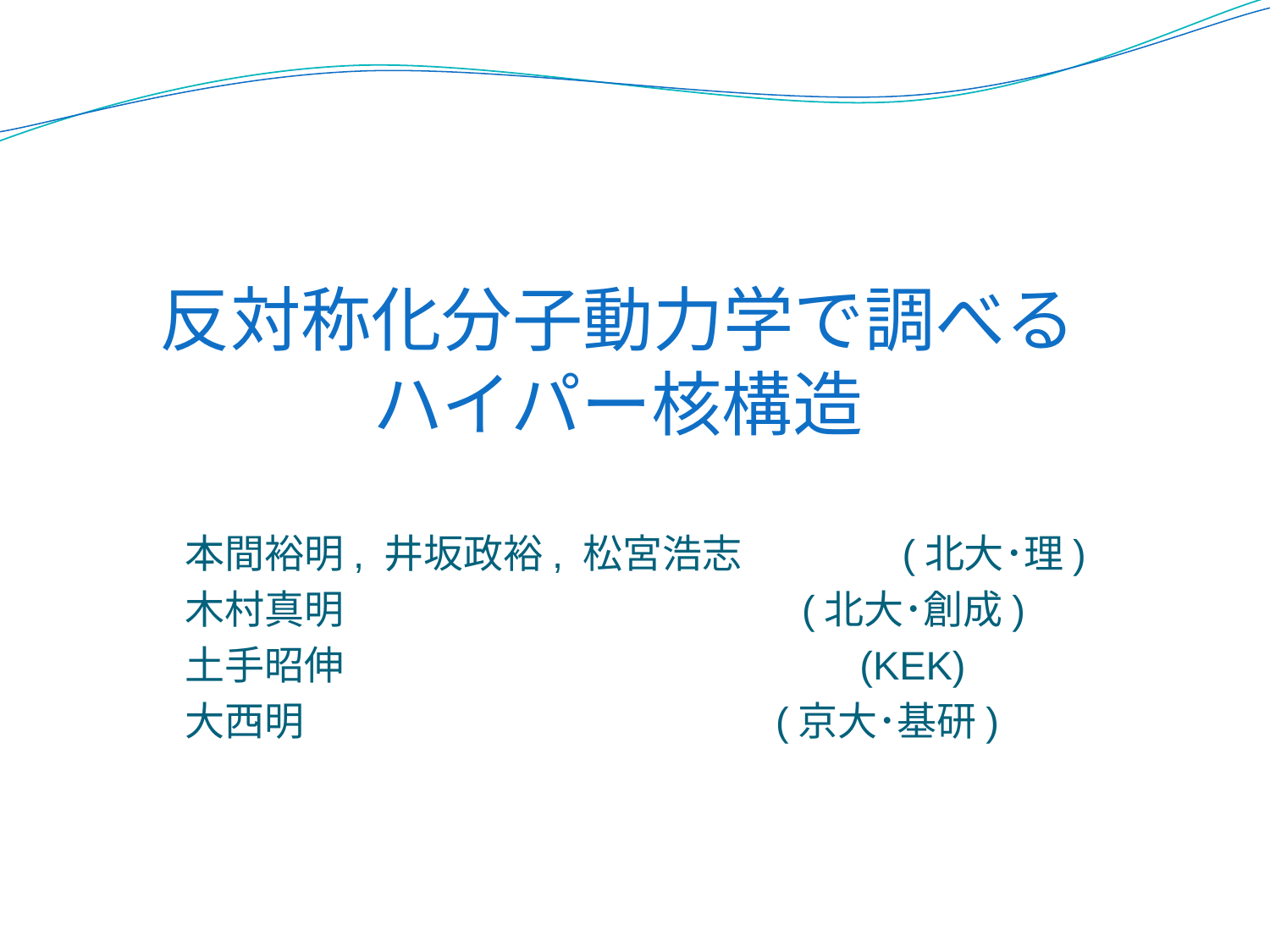

# 反対称化分子動力学で調べる ハイパー核構造
本間裕明, 井坂政裕, 松宮浩志                 (北大･理)
木村真明     　                                         (北大･創成)
土手昭伸                                                         (KEK)
大西明                                                    (京大･基研)